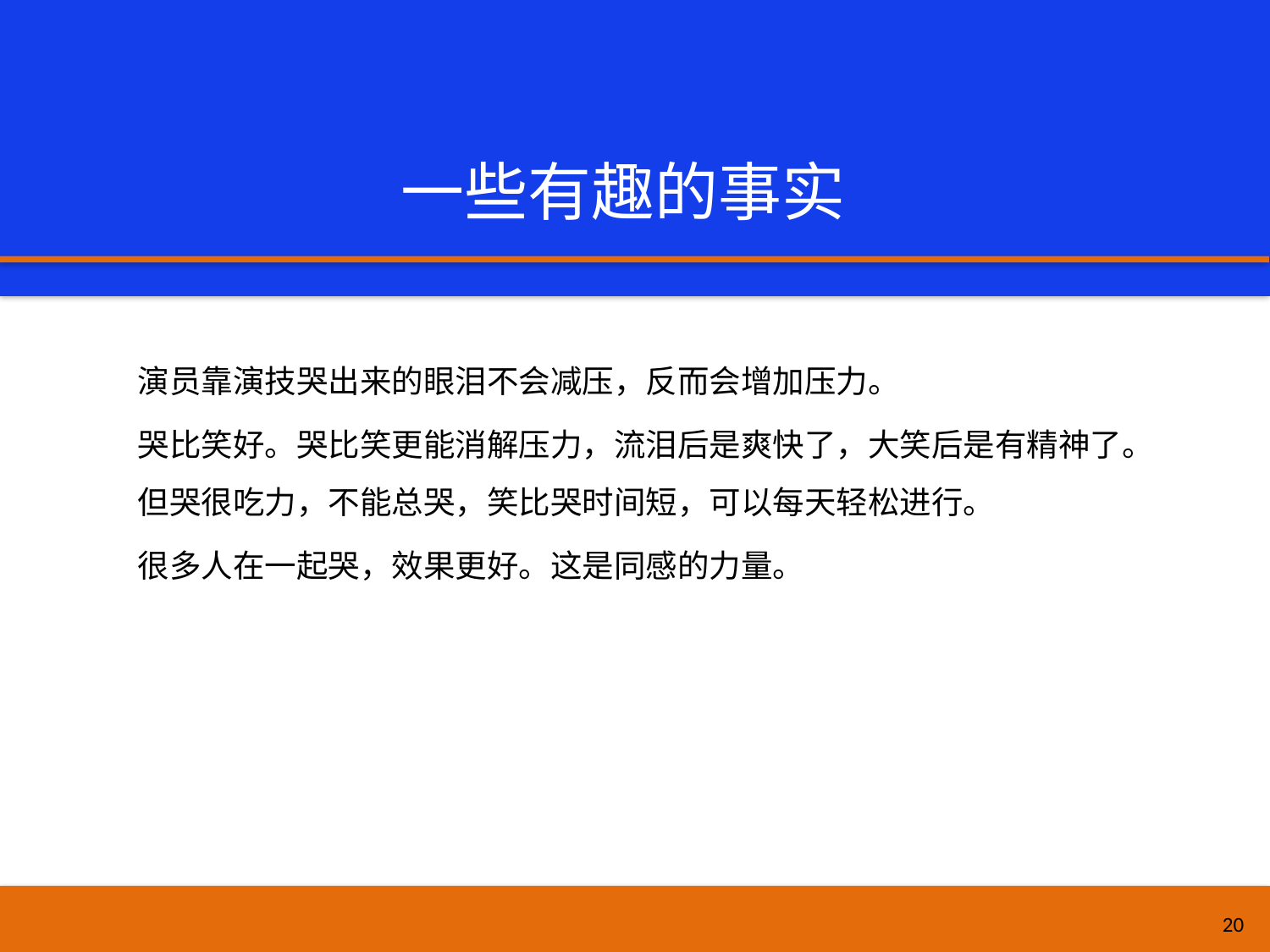

# 一些有趣的事实
演员靠演技哭出来的眼泪不会减压，反而会增加压力。
哭比笑好。哭比笑更能消解压力，流泪后是爽快了，大笑后是有精神了。但哭很吃力，不能总哭，笑比哭时间短，可以每天轻松进行。
很多人在一起哭，效果更好。这是同感的力量。